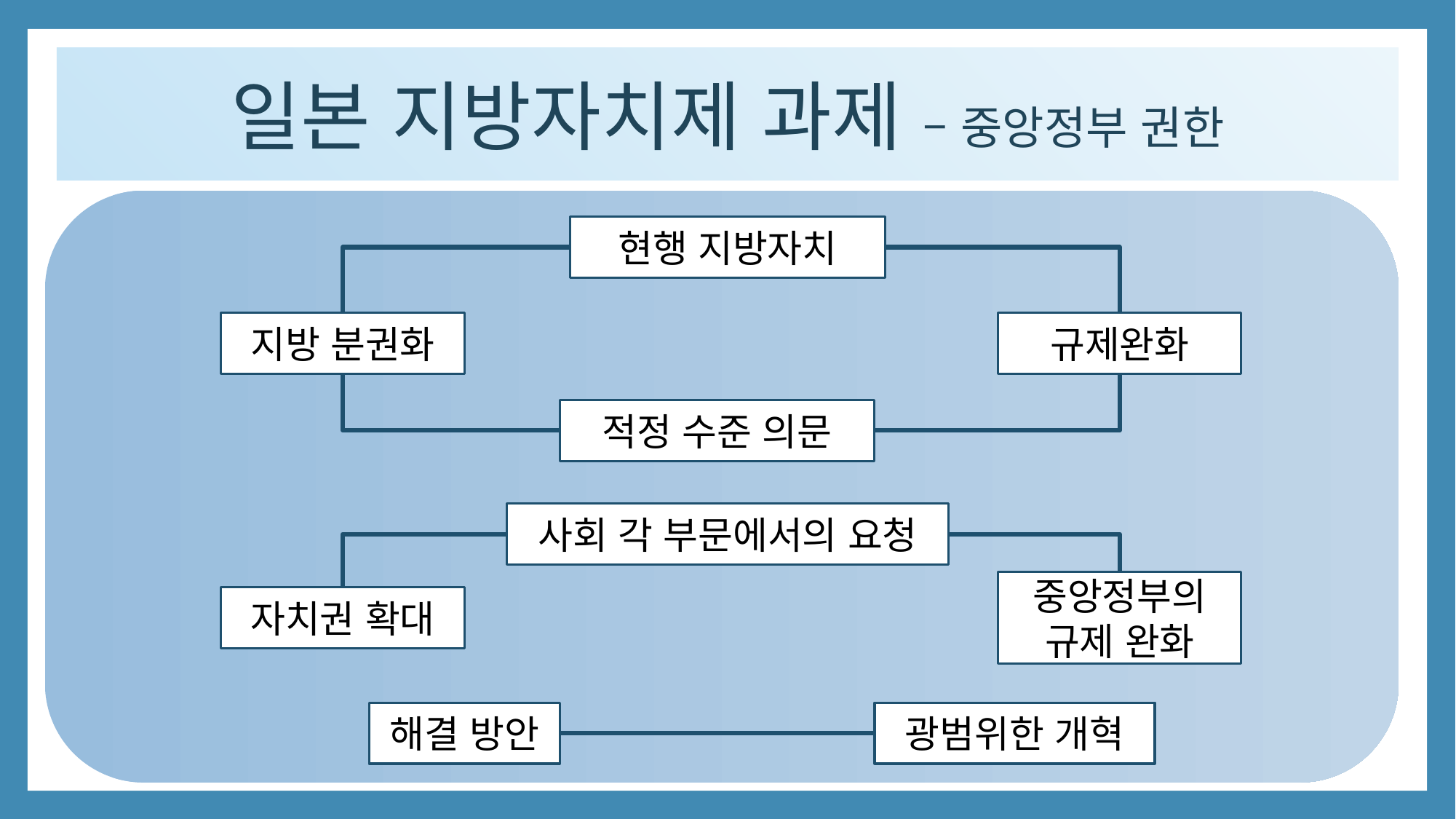

일본 지방자치제 과제 – 중앙정부 권한

현행 지방자치
지방 분권화
규제완화
적정 수준 의문
사회 각 부문에서의 요청
중앙정부의 규제 완화
자치권 확대
광범위한 개혁
해결 방안